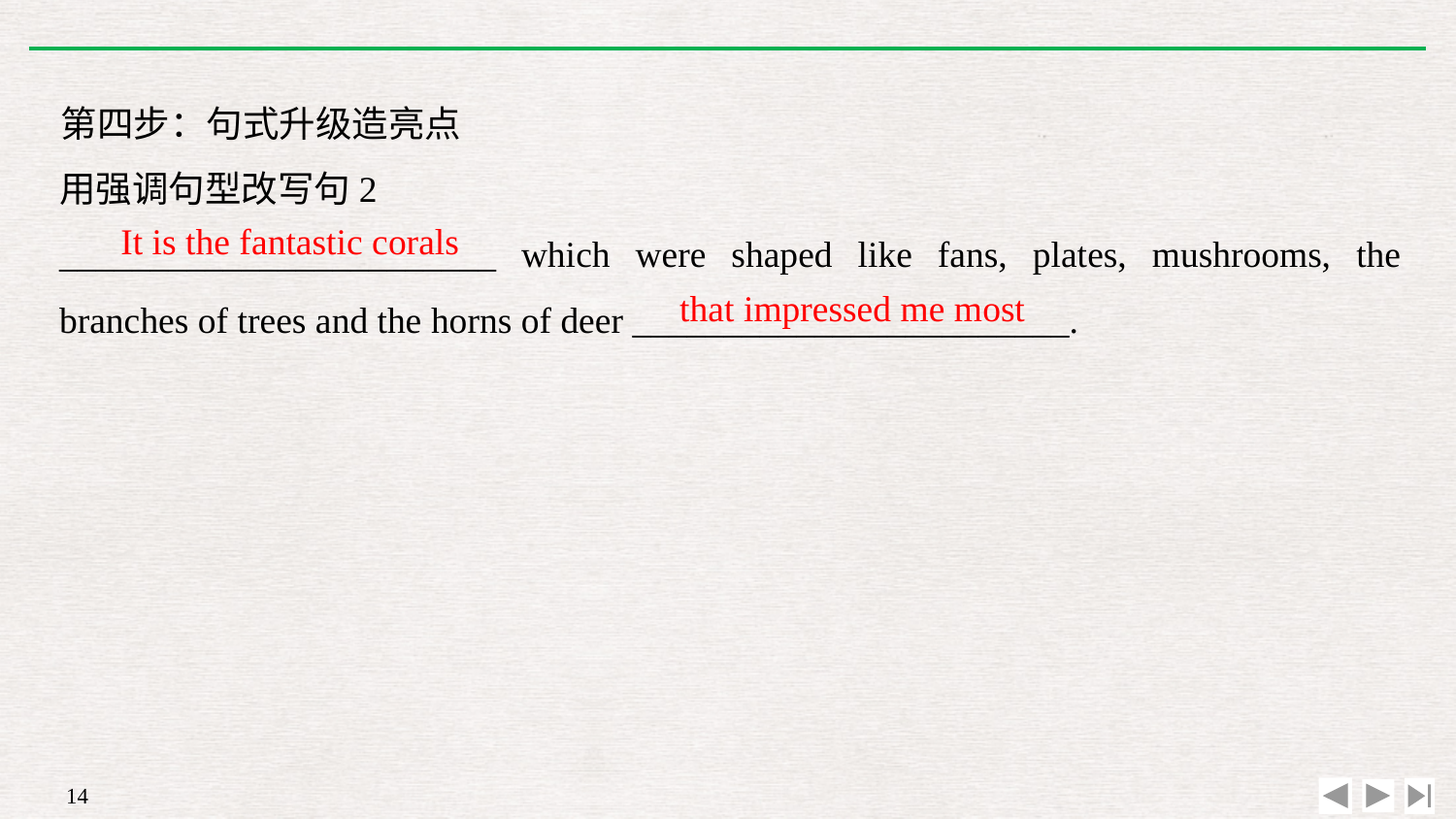

第四步：句式升级造亮点
用强调句型改写句2
________________________ which were shaped like fans, plates, mushrooms, the branches of trees and the horns of deer ________________________.
It is the fantastic corals
that impressed me most